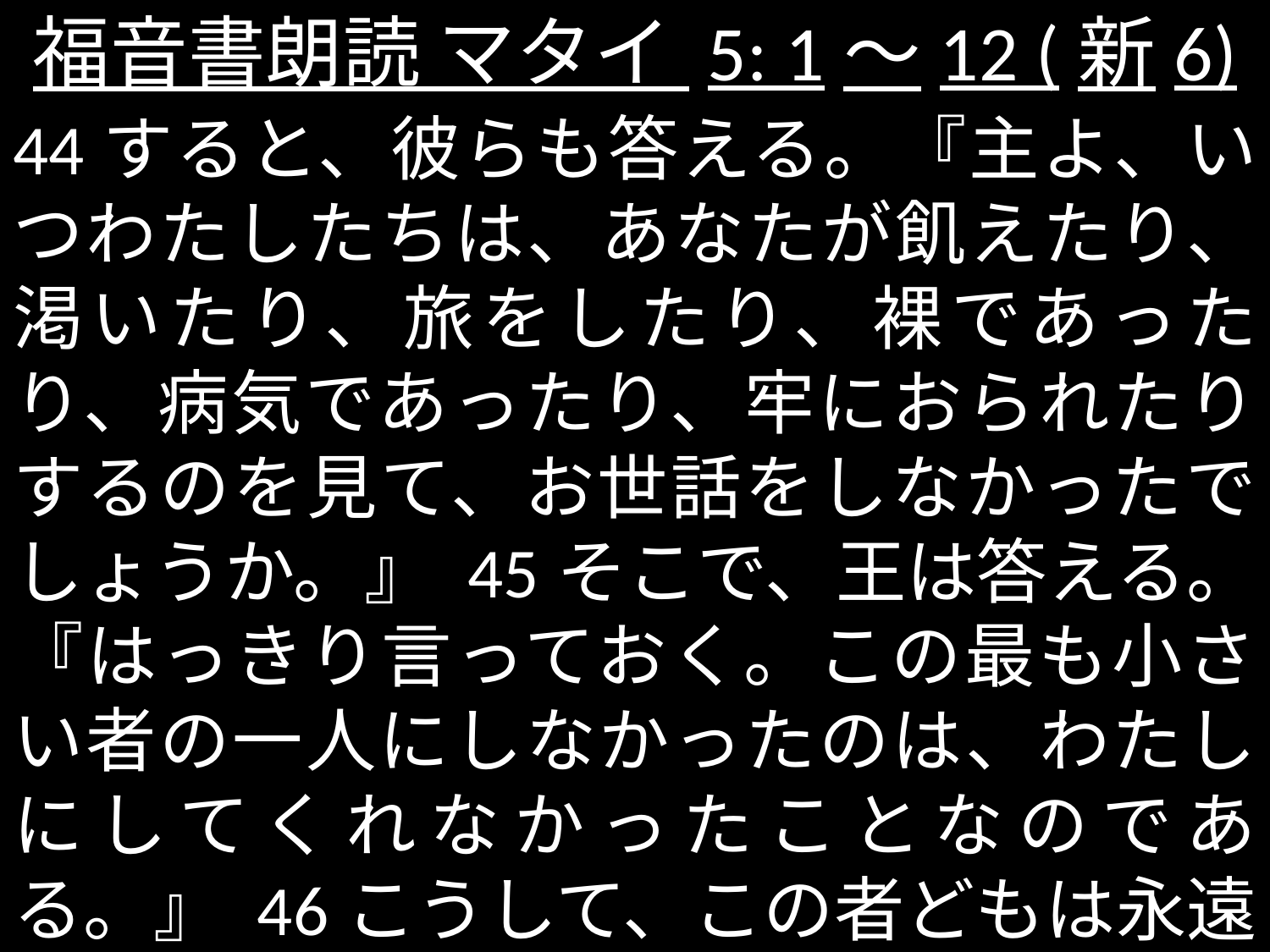

# 福音書朗読 マタイ 5: 1～12 (新6)
44すると、彼らも答える。『主よ、いつわたしたちは、あなたが飢えたり、渇いたり、旅をしたり、裸であったり、病気であったり、牢におられたりするのを見て、お世話をしなかったでしょうか。』 45そこで、王は答える。『はっきり言っておく。この最も小さい者の一人にしなかったのは、わたしにしてくれなかったことなのである。』 46こうして、この者どもは永遠の罰を受け、正しい人たちは永遠の命にあずかるのである。」